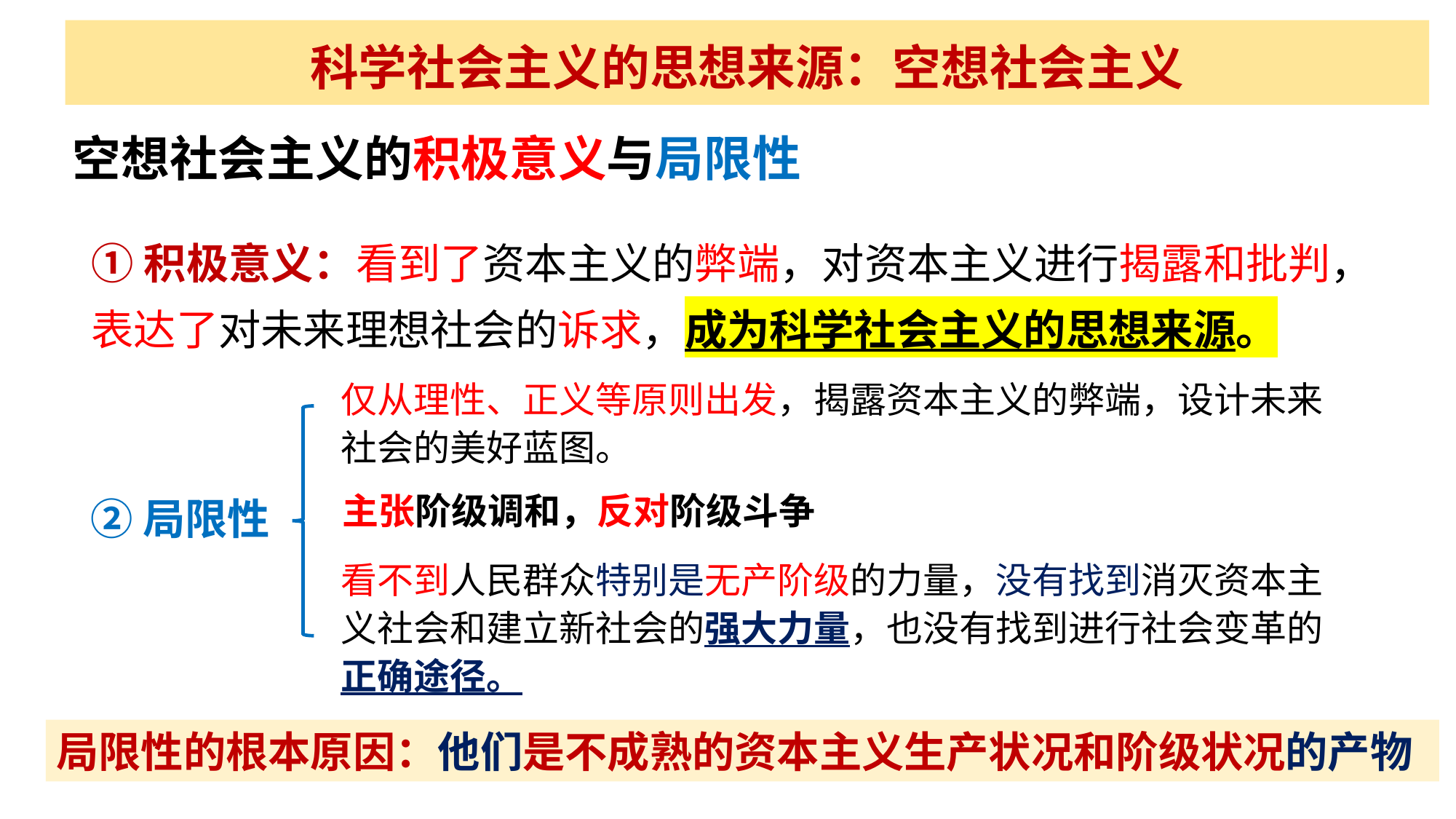

科学社会主义的思想来源：空想社会主义
空想社会主义的积极意义与局限性
①积极意义：看到了资本主义的弊端，对资本主义进行揭露和批判，表达了对未来理想社会的诉求，成为科学社会主义的思想来源。
仅从理性、正义等原则出发，揭露资本主义的弊端，设计未来社会的美好蓝图。

主张阶级调和，反对阶级斗争
②局限性
看不到人民群众特别是无产阶级的力量，没有找到消灭资本主义社会和建立新社会的强大力量，也没有找到进行社会变革的正确途径。

局限性的根本原因：他们是不成熟的资本主义生产状况和阶级状况的产物